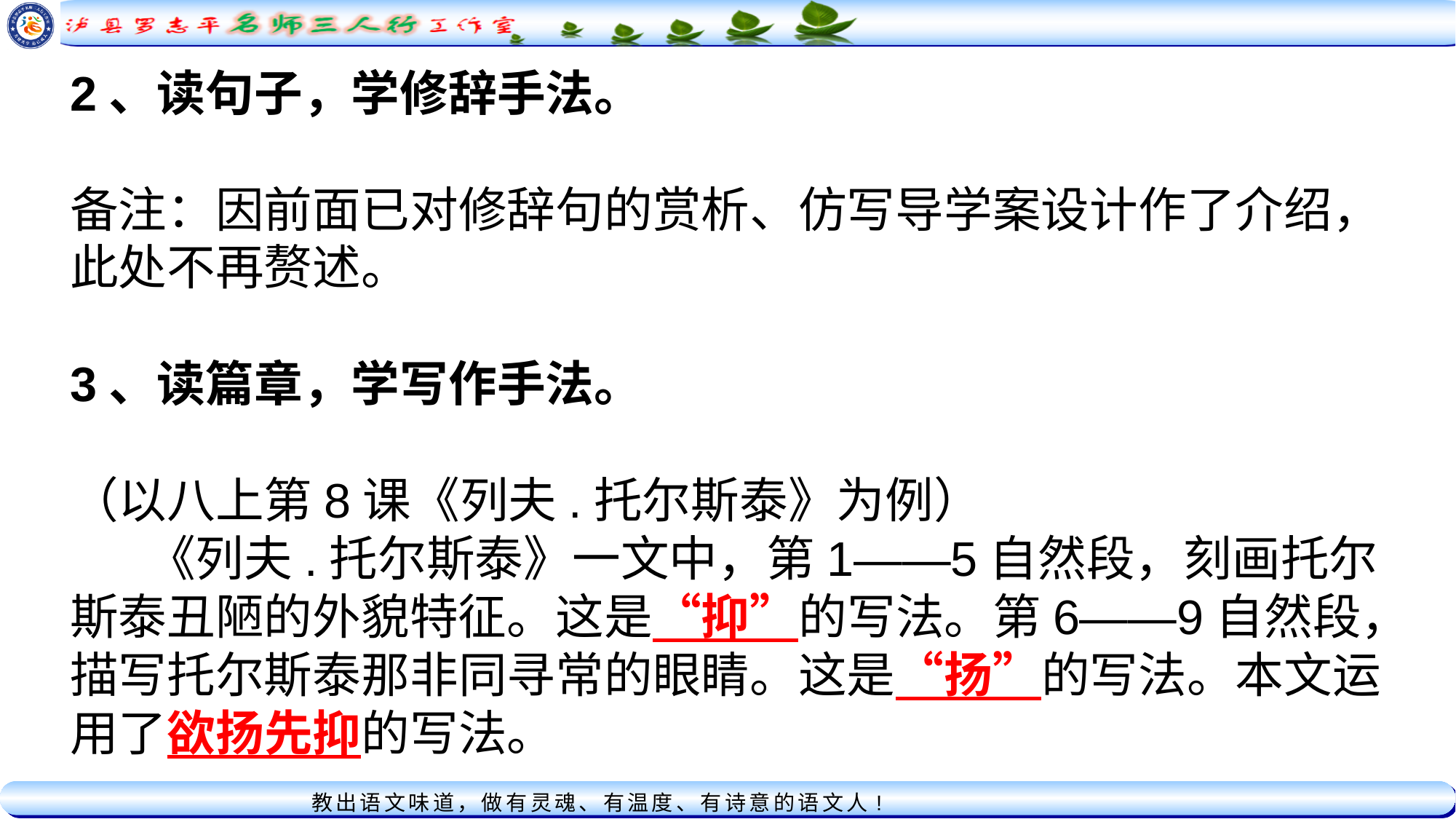

2、读句子，学修辞手法。

备注：因前面已对修辞句的赏析、仿写导学案设计作了介绍，此处不再赘述。

3、读篇章，学写作手法。

（以八上第8课《列夫.托尔斯泰》为例）
      《列夫.托尔斯泰》一文中，第1——5自然段，刻画托尔斯泰丑陋的外貌特征。这是“抑”的写法。第6——9自然段，描写托尔斯泰那非同寻常的眼睛。这是“扬”的写法。本文运用了欲扬先抑的写法。